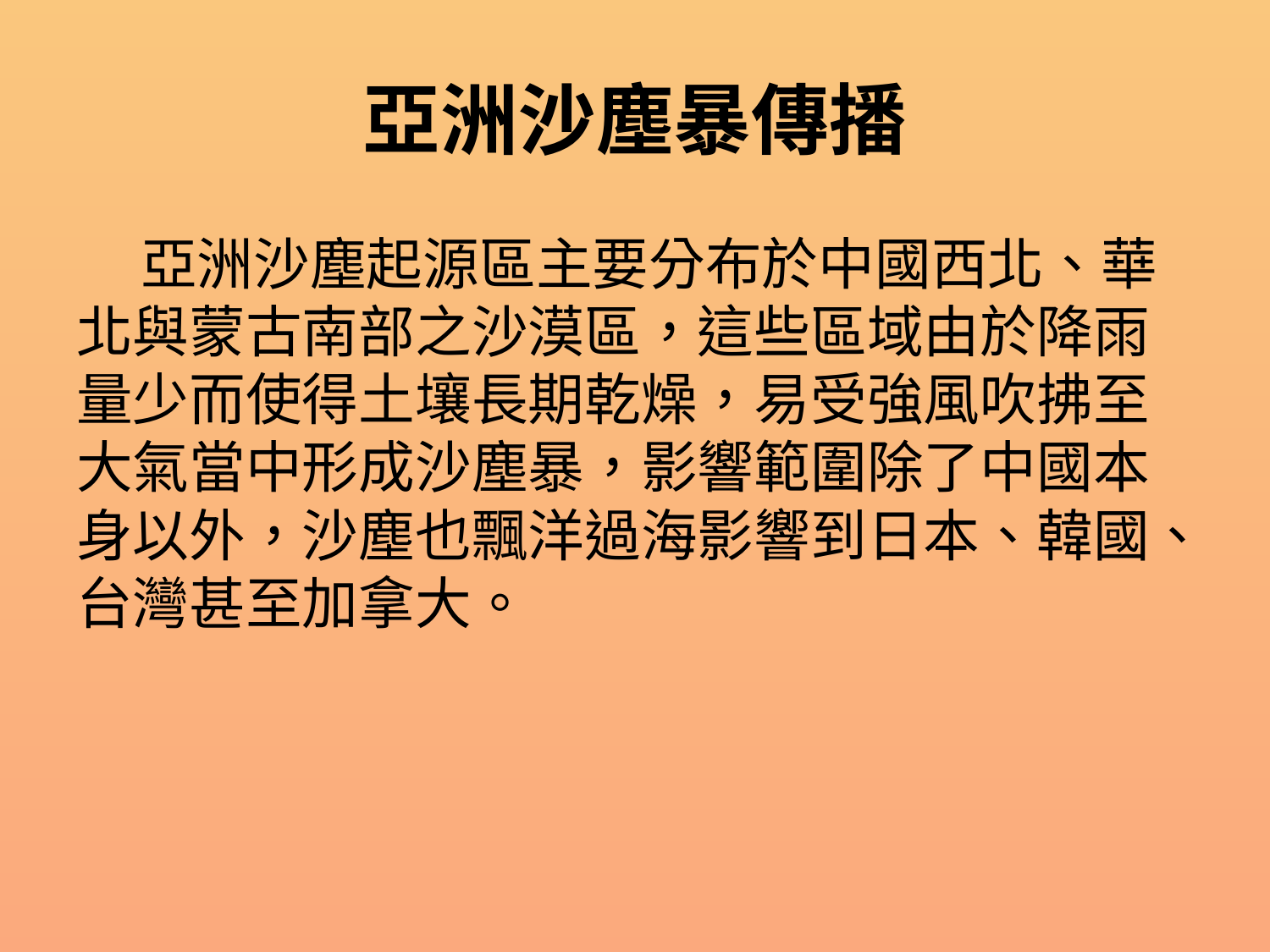

# 亞洲沙塵暴傳播
    亞洲沙塵起源區主要分布於中國西北、華北與蒙古南部之沙漠區，這些區域由於降雨量少而使得土壤長期乾燥，易受強風吹拂至大氣當中形成沙塵暴，影響範圍除了中國本身以外，沙塵也飄洋過海影響到日本、韓國、台灣甚至加拿大。